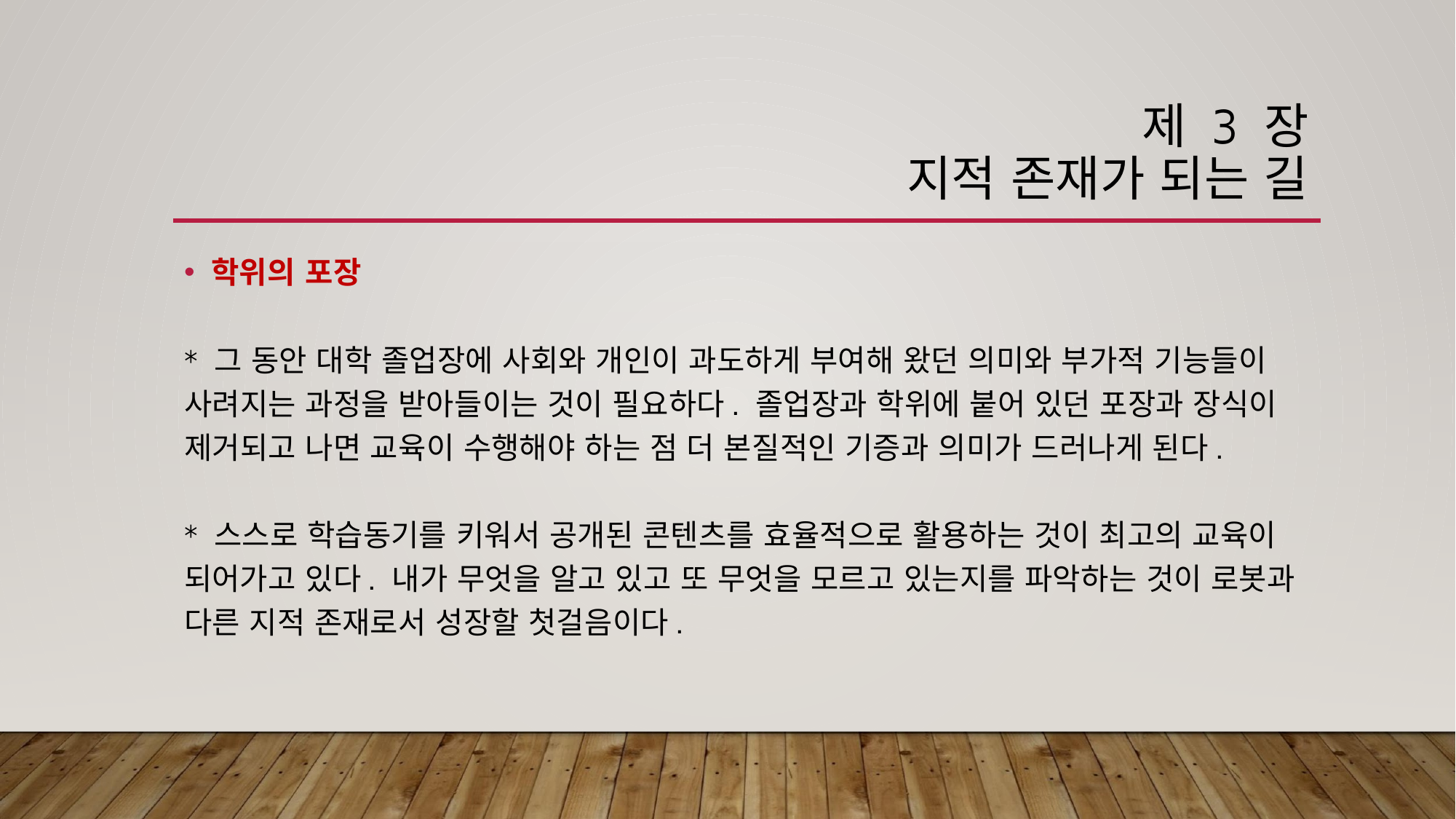

# 제 3 장 지적 존재가 되는 길
학위의 포장

* 그 동안 대학 졸업장에 사회와 개인이 과도하게 부여해 왔던 의미와 부가적 기능들이 사려지는 과정을 받아들이는 것이 필요하다. 졸업장과 학위에 붙어 있던 포장과 장식이 제거되고 나면 교육이 수행해야 하는 점 더 본질적인 기증과 의미가 드러나게 된다.

* 스스로 학습동기를 키워서 공개된 콘텐츠를 효율적으로 활용하는 것이 최고의 교육이 되어가고 있다. 내가 무엇을 알고 있고 또 무엇을 모르고 있는지를 파악하는 것이 로봇과 다른 지적 존재로서 성장할 첫걸음이다.